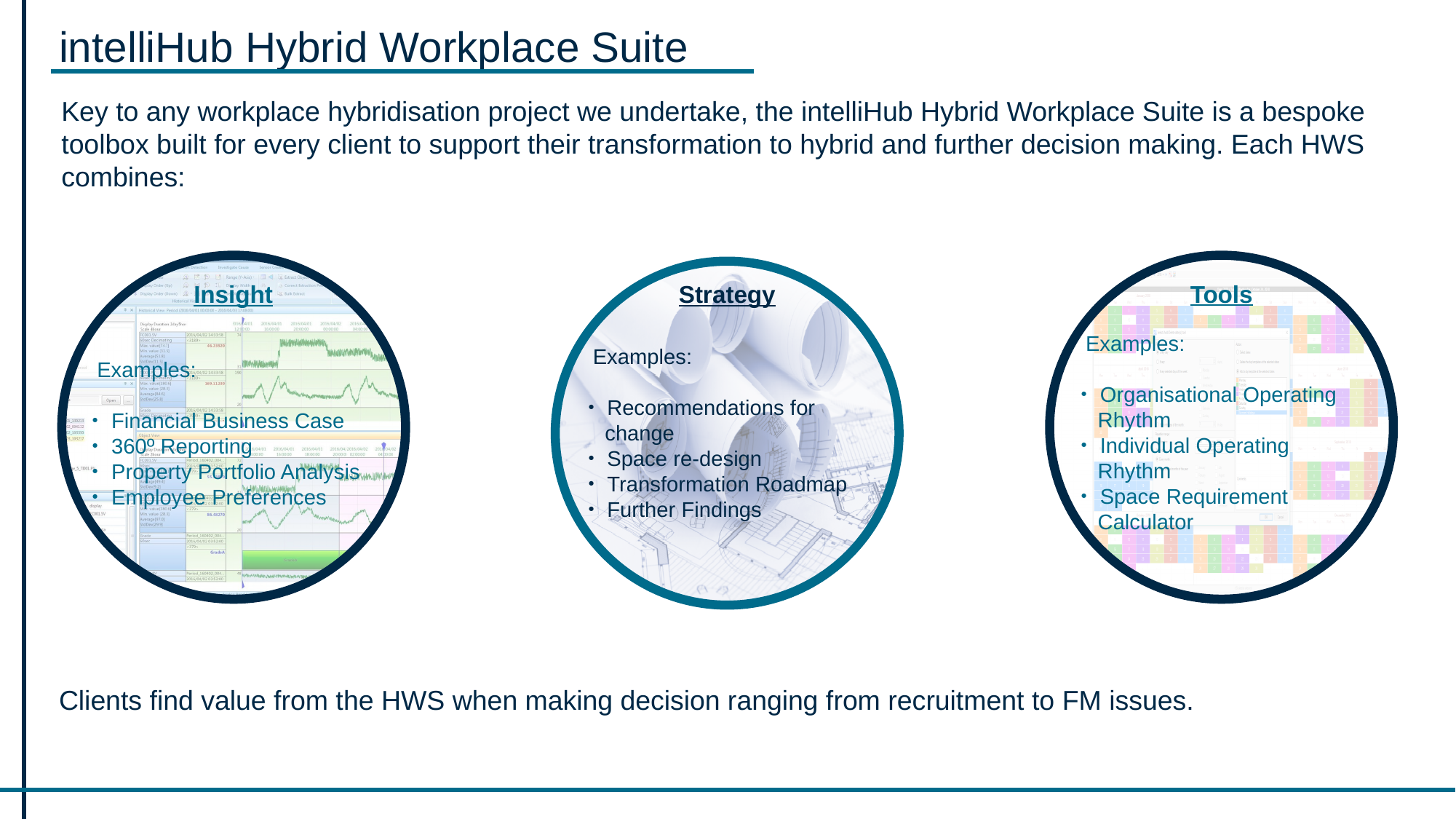

intelliHub Hybrid Workplace Suite
Key to any workplace hybridisation project we undertake, the intelliHub Hybrid Workplace Suite is a bespoke toolbox built for every client to support their transformation to hybrid and further decision making. Each HWS combines:

Tools
Insight
Strategy
  Examples:

・Organisational Operating
    Rhythm
・Individual Operating
    Rhythm
・Space Requirement
    Calculator
  Examples:

・Recommendations for
    change
・Space re-design
・Transformation Roadmap
・Further Findings
  Examples:

・Financial Business Case
・360º Reporting
・Property Portfolio Analysis
・Employee Preferences
Clients find value from the HWS when making decision ranging from recruitment to FM issues.